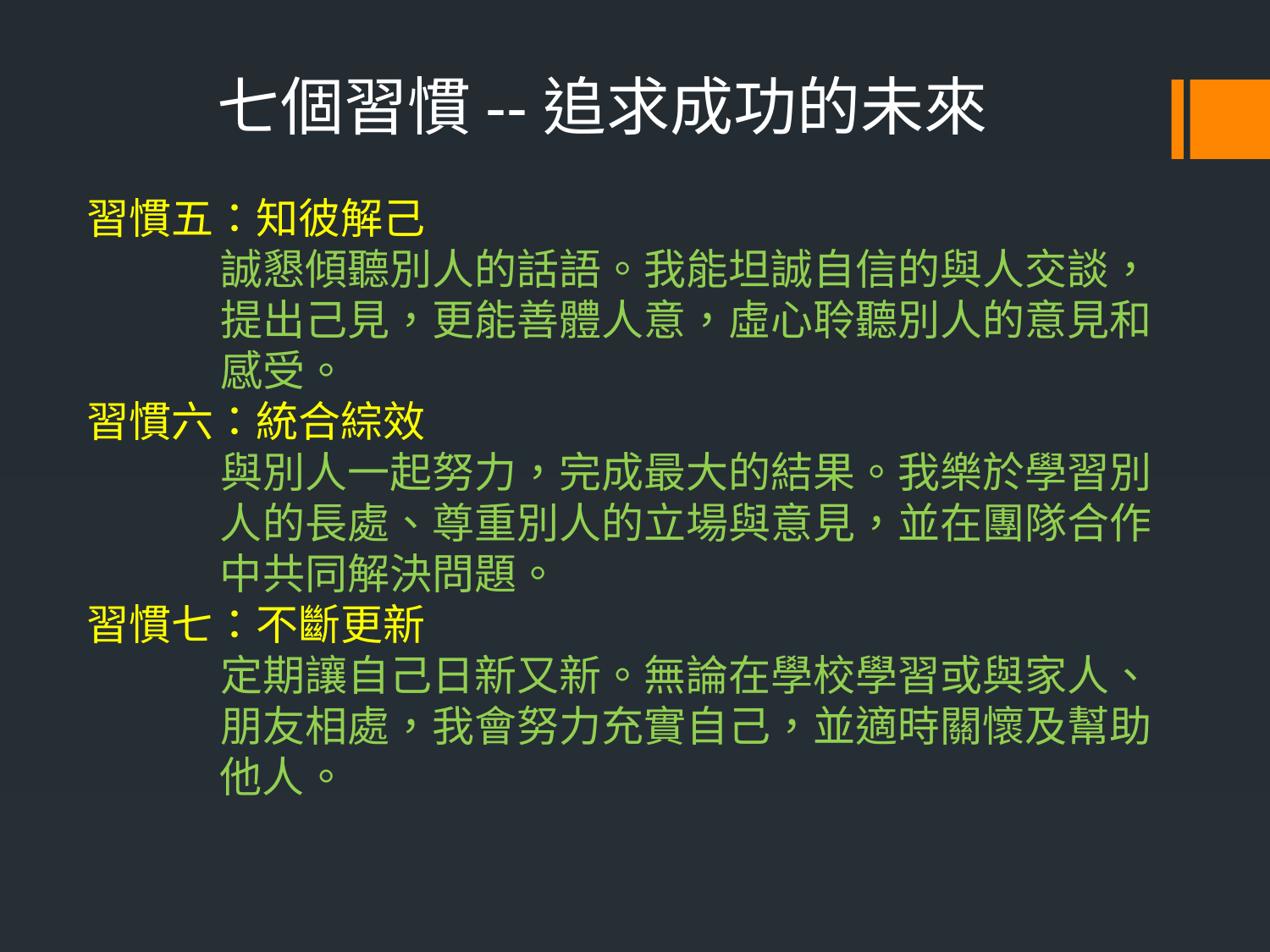

七個習慣--追求成功的未來
# 習慣五：知彼解己 誠懇傾聽別人的話語。我能坦誠自信的與人交談， 提出己見，更能善體人意，虛心聆聽別人的意見和 感受。 習慣六：統合綜效 與別人一起努力，完成最大的結果。我樂於學習別 人的長處、尊重別人的立場與意見，並在團隊合作 中共同解決問題。 習慣七：不斷更新 定期讓自己日新又新。無論在學校學習或與家人、 朋友相處，我會努力充實自己，並適時關懷及幫助 他人。